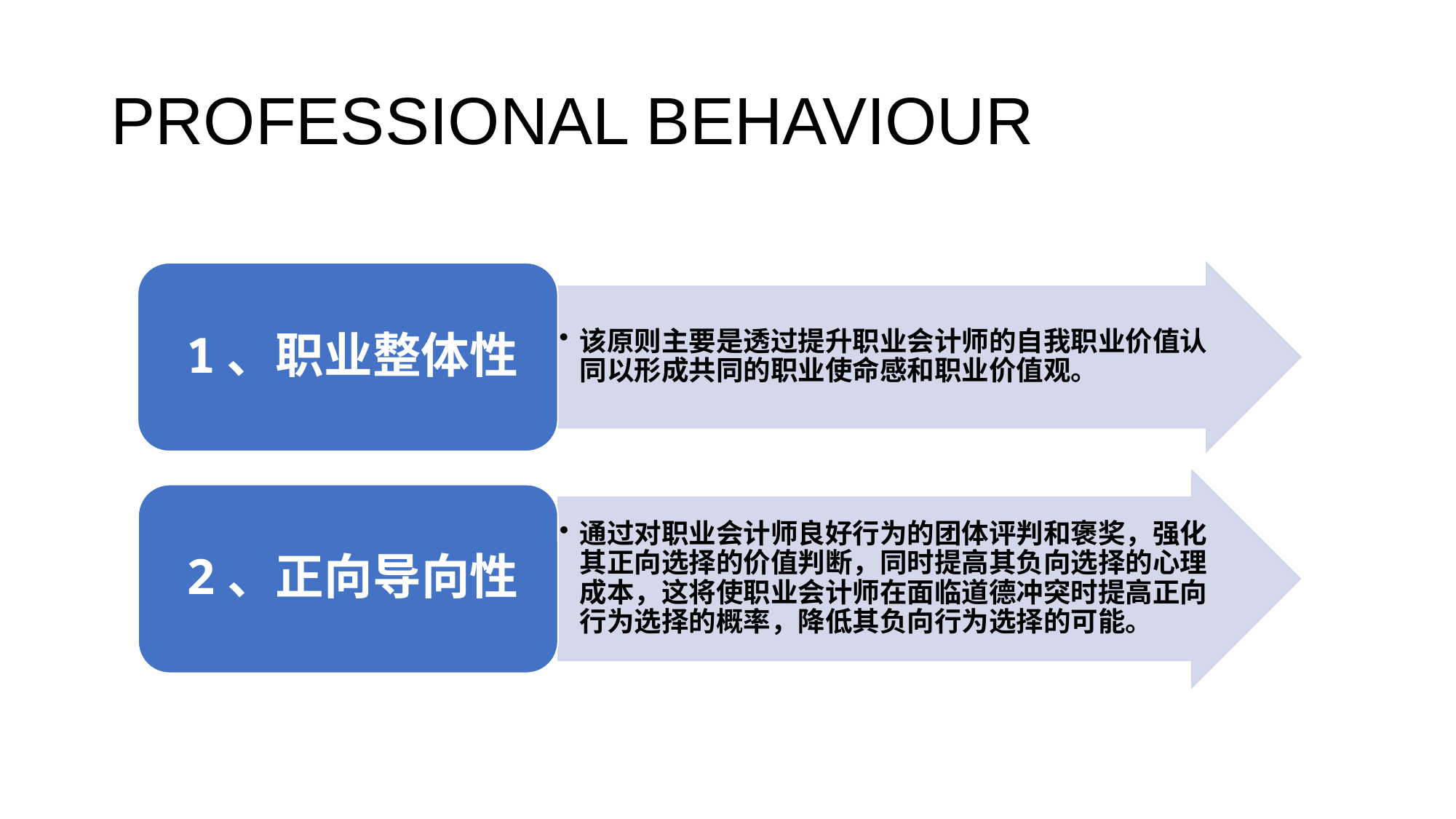

# PROFESSIONAL BEHAVIOUR
该原则主要是透过提升职业会计师的自我职业价值认同以形成共同的职业使命感和职业价值观。
1、职业整体性
通过对职业会计师良好行为的团体评判和褒奖，强化其正向选择的价值判断，同时提高其负向选择的心理成本，这将使职业会计师在面临道德冲突时提高正向行为选择的概率，降低其负向行为选择的可能。
2、正向导向性

50